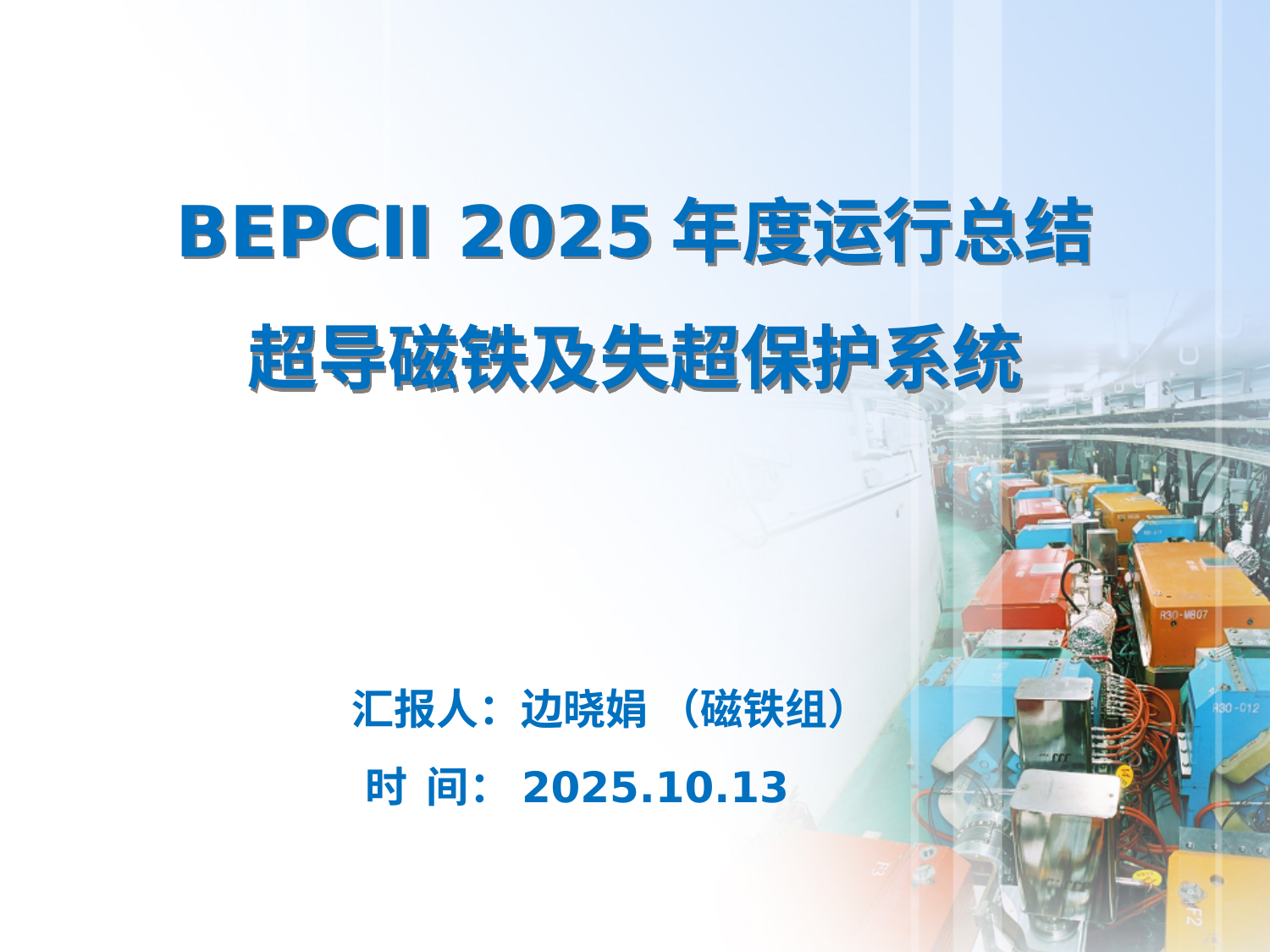

# BEPCII 2025年度运行总结 超导磁铁及失超保护系统
      汇报人：边晓娟 （磁铁组）
时  间：2025.10.13